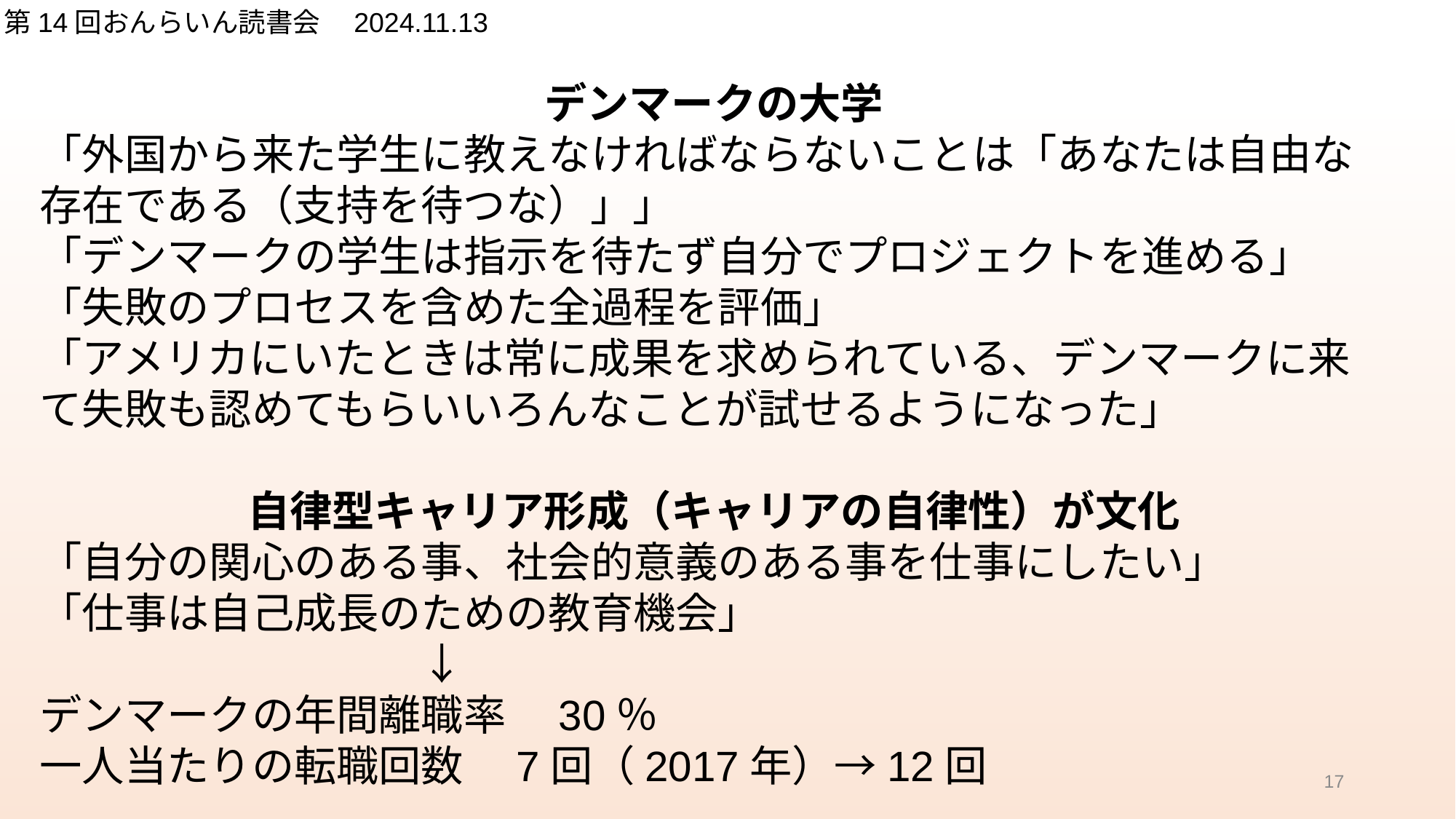

デンマークの大学
「外国から来た学生に教えなければならないことは「あなたは自由な存在である（支持を待つな）」」
「デンマークの学生は指示を待たず自分でプロジェクトを進める」
「失敗のプロセスを含めた全過程を評価」
「アメリカにいたときは常に成果を求められている、デンマークに来て失敗も認めてもらいいろんなことが試せるようになった」

自律型キャリア形成（キャリアの自律性）が文化
「自分の関心のある事、社会的意義のある事を仕事にしたい」
「仕事は自己成長のための教育機会」
　　　　　　　　　↓
デンマークの年間離職率　30％
一人当たりの転職回数　7回（2017年）→12回
17